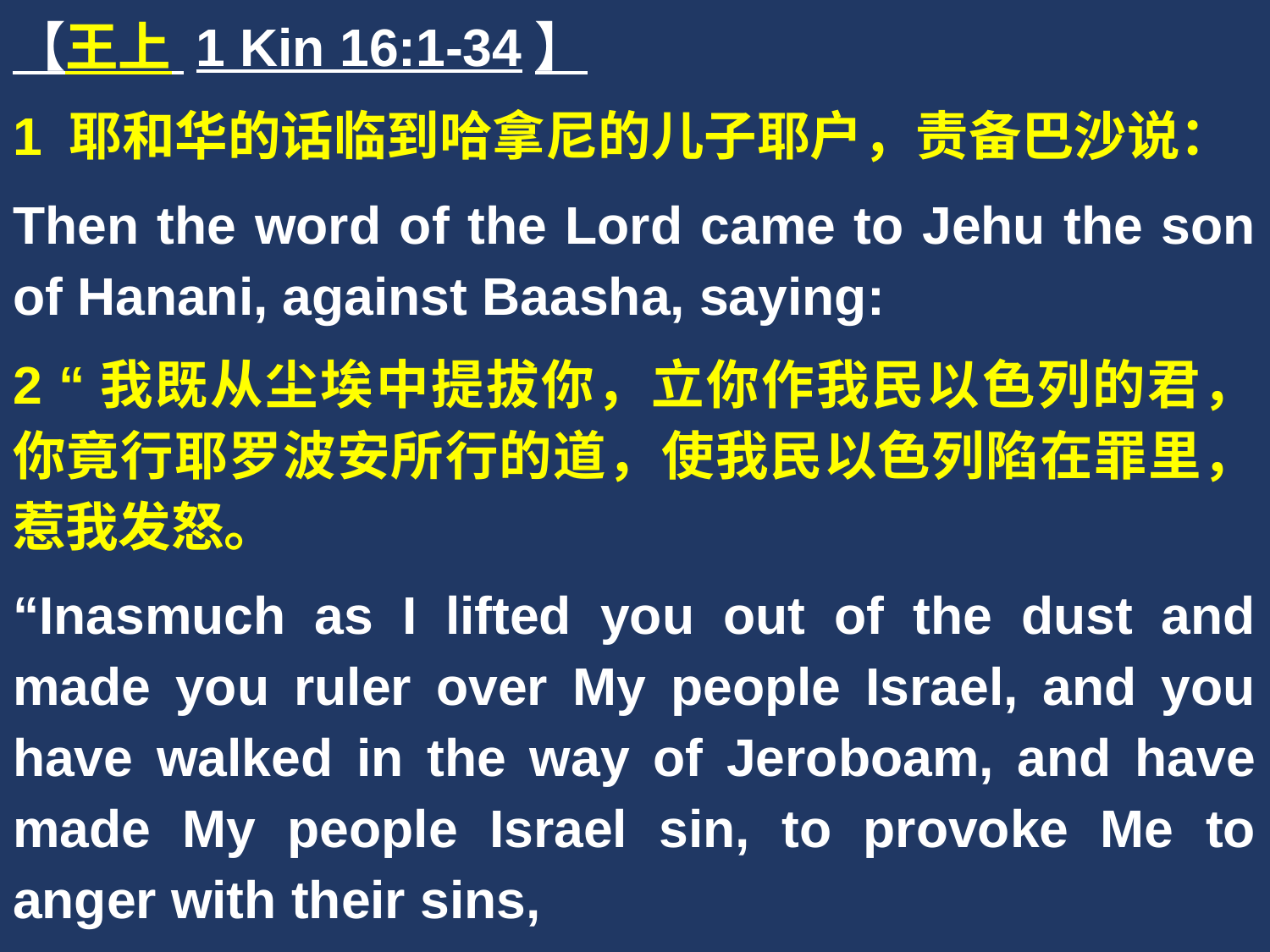

【王上 1 Kin 16:1-34】
1 耶和华的话临到哈拿尼的儿子耶户，责备巴沙说：
Then the word of the Lord came to Jehu the son of Hanani, against Baasha, saying:
2 “我既从尘埃中提拔你，立你作我民以色列的君，你竟行耶罗波安所行的道，使我民以色列陷在罪里，惹我发怒。
“Inasmuch as I lifted you out of the dust and made you ruler over My people Israel, and you have walked in the way of Jeroboam, and have made My people Israel sin, to provoke Me to anger with their sins,